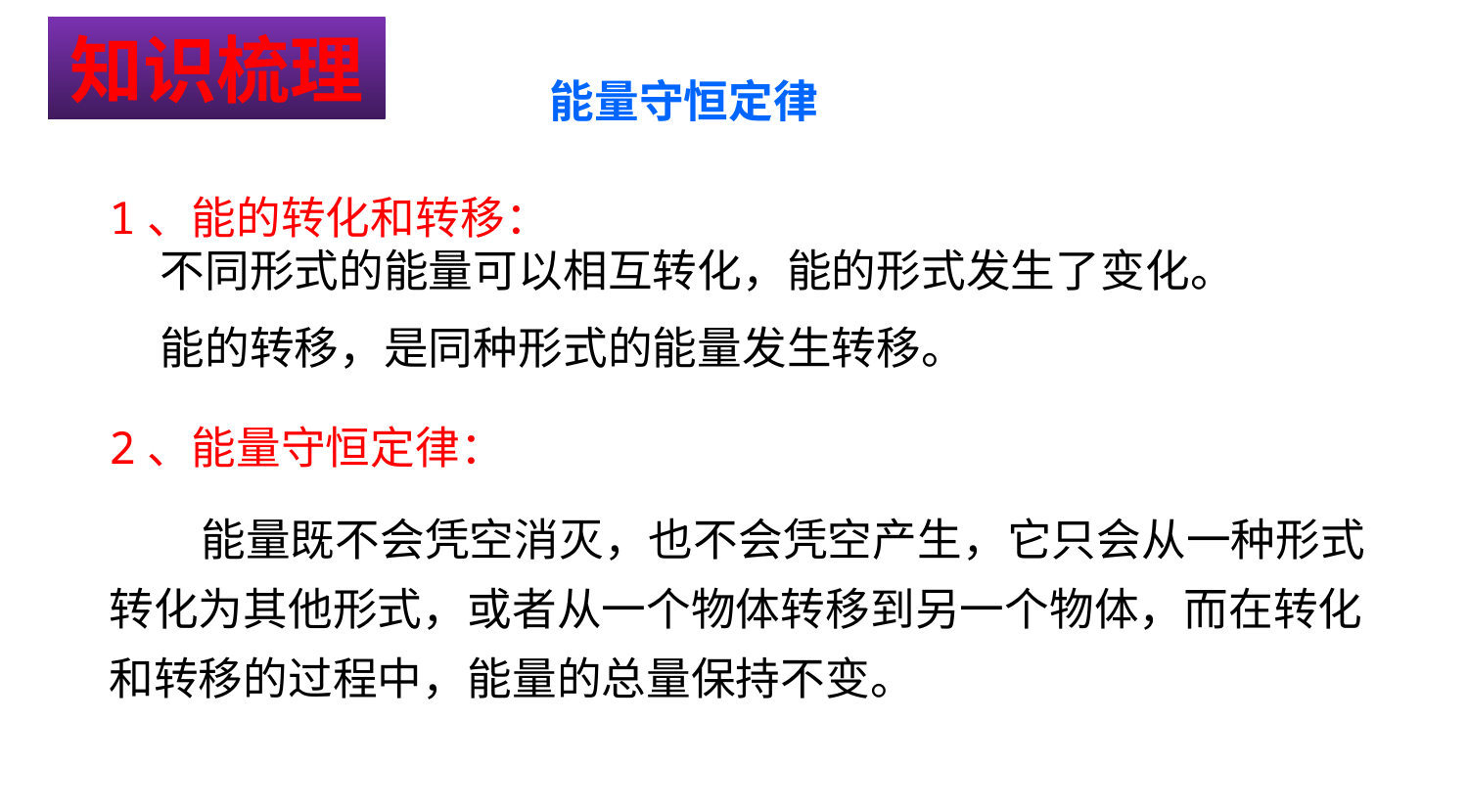

知识梳理
                能量守恒定律
1、能的转化和转移：
    不同形式的能量可以相互转化，能的形式发生了变化。

    能的转移，是同种形式的能量发生转移。

2、能量守恒定律：

		能量既不会凭空消灭，也不会凭空产生，它只会从一种形式

转化为其他形式，或者从一个物体转移到另一个物体，而在转化

和转移的过程中，能量的总量保持不变。